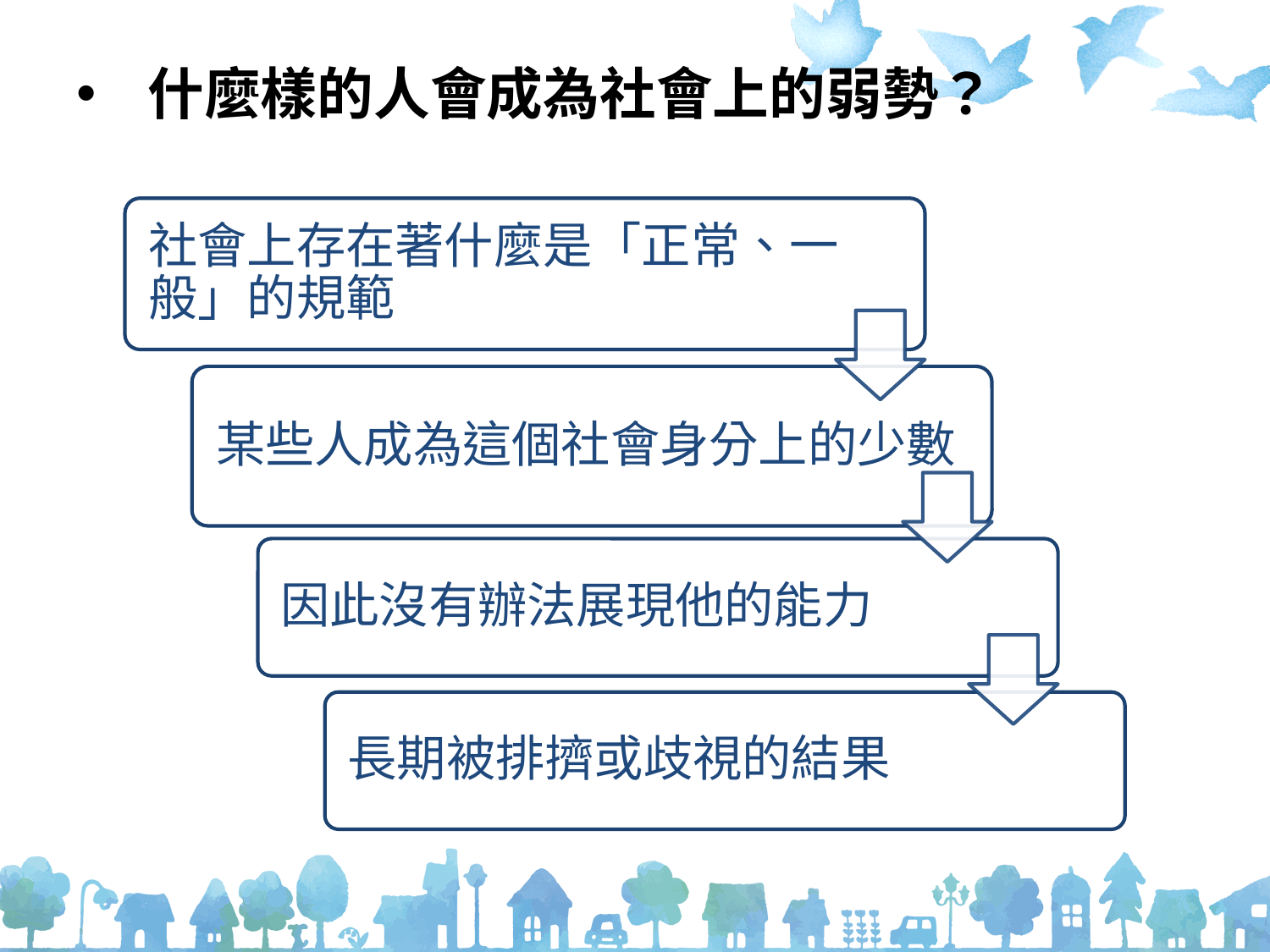

# 什麼樣的人會成為社會上的弱勢？
社會上存在著什麼是「正常、一般」的規範
某些人成為這個社會身分上的少數
因此沒有辦法展現他的能力
長期被排擠或歧視的結果